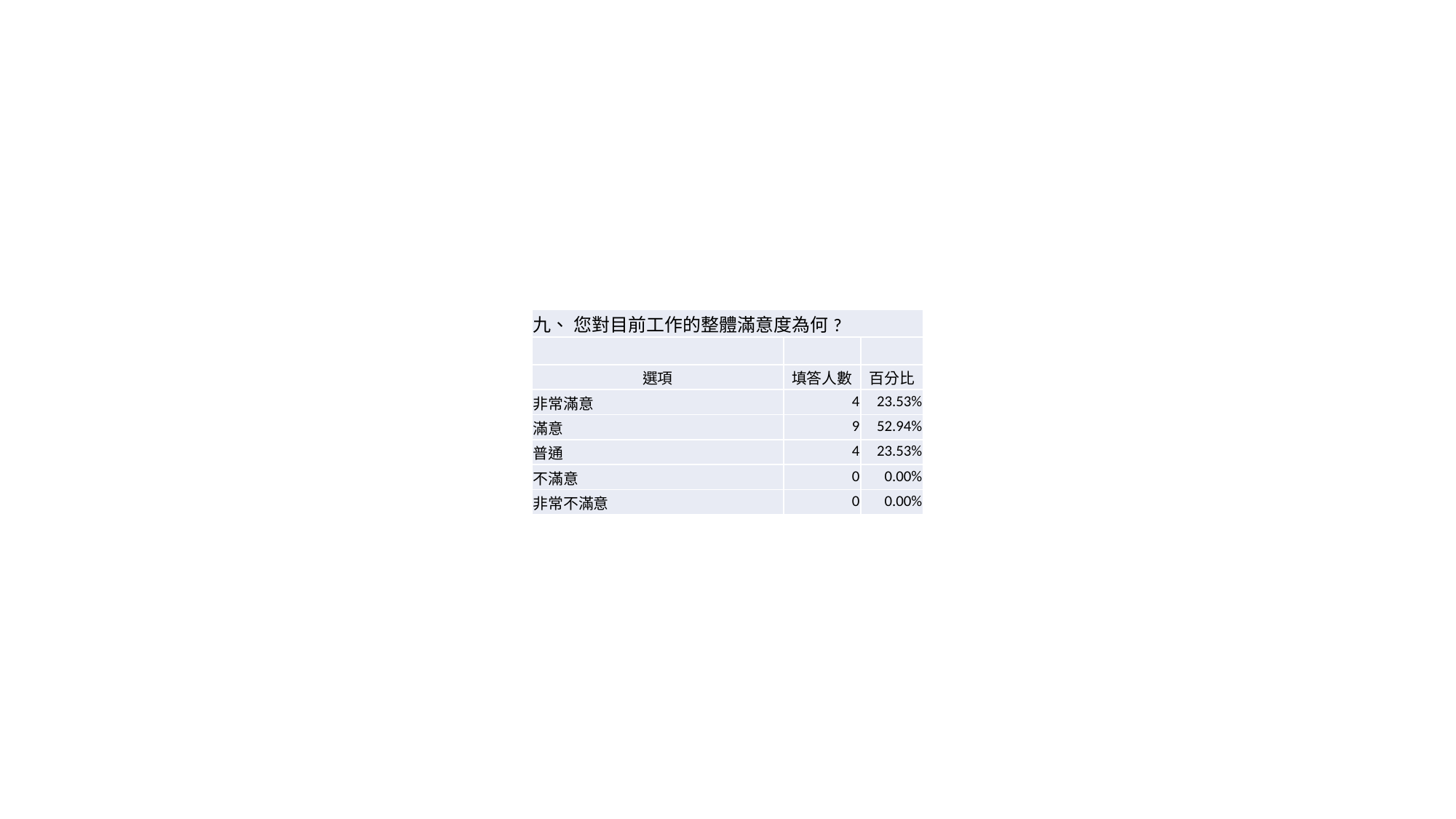

| 九、 您對目前工作的整體滿意度為何? |  |  |
| --- | --- | --- |
|  |  |  |
| 選項 | 填答人數 | 百分比 |
| 非常滿意 | 4 | 23.53% |
| 滿意 | 9 | 52.94% |
| 普通 | 4 | 23.53% |
| 不滿意 | 0 | 0.00% |
| 非常不滿意 | 0 | 0.00% |